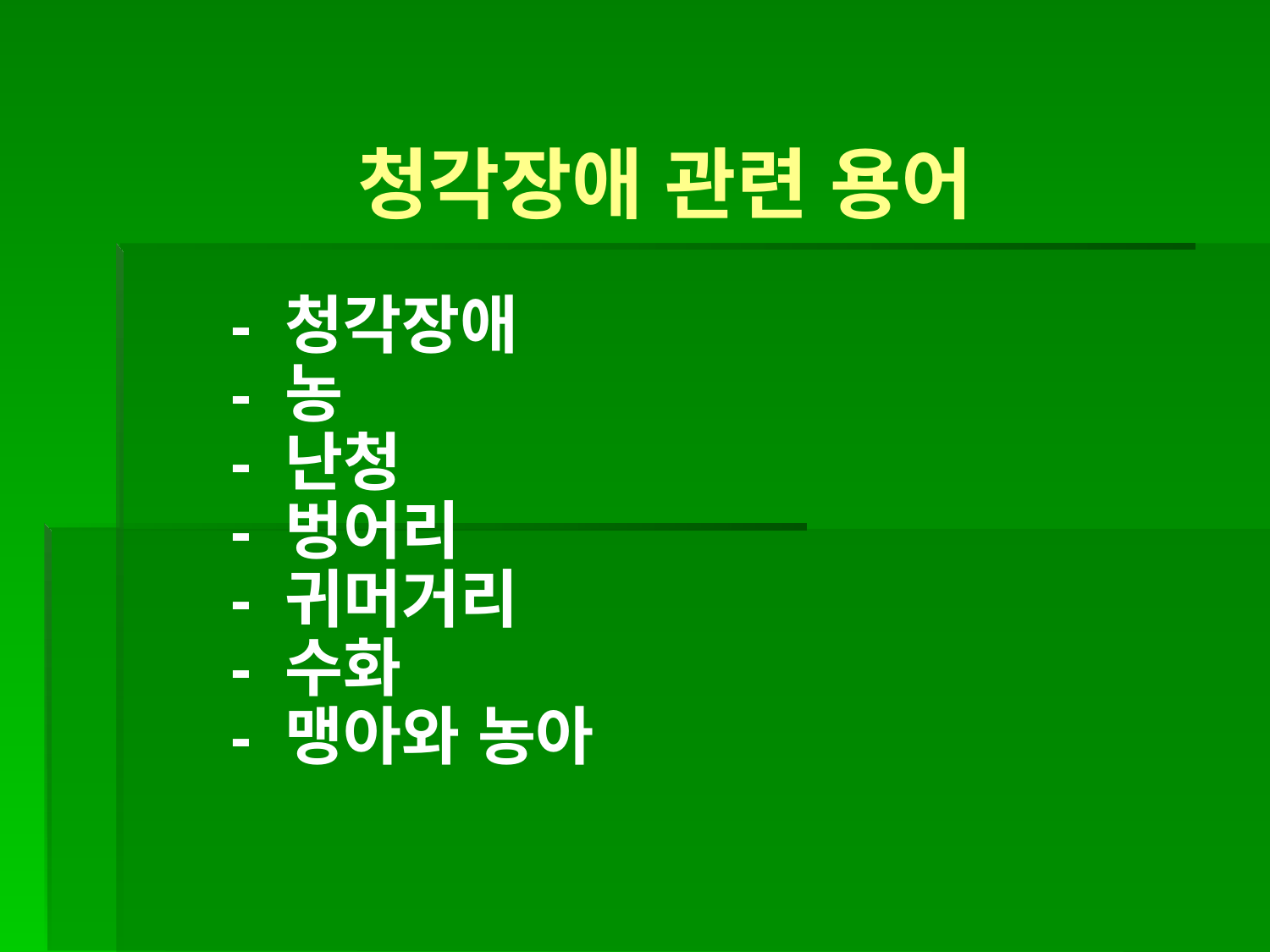

청각장애 관련 용어
- 청각장애
- 농
- 난청
- 벙어리
- 귀머거리
- 수화
- 맹아와 농아